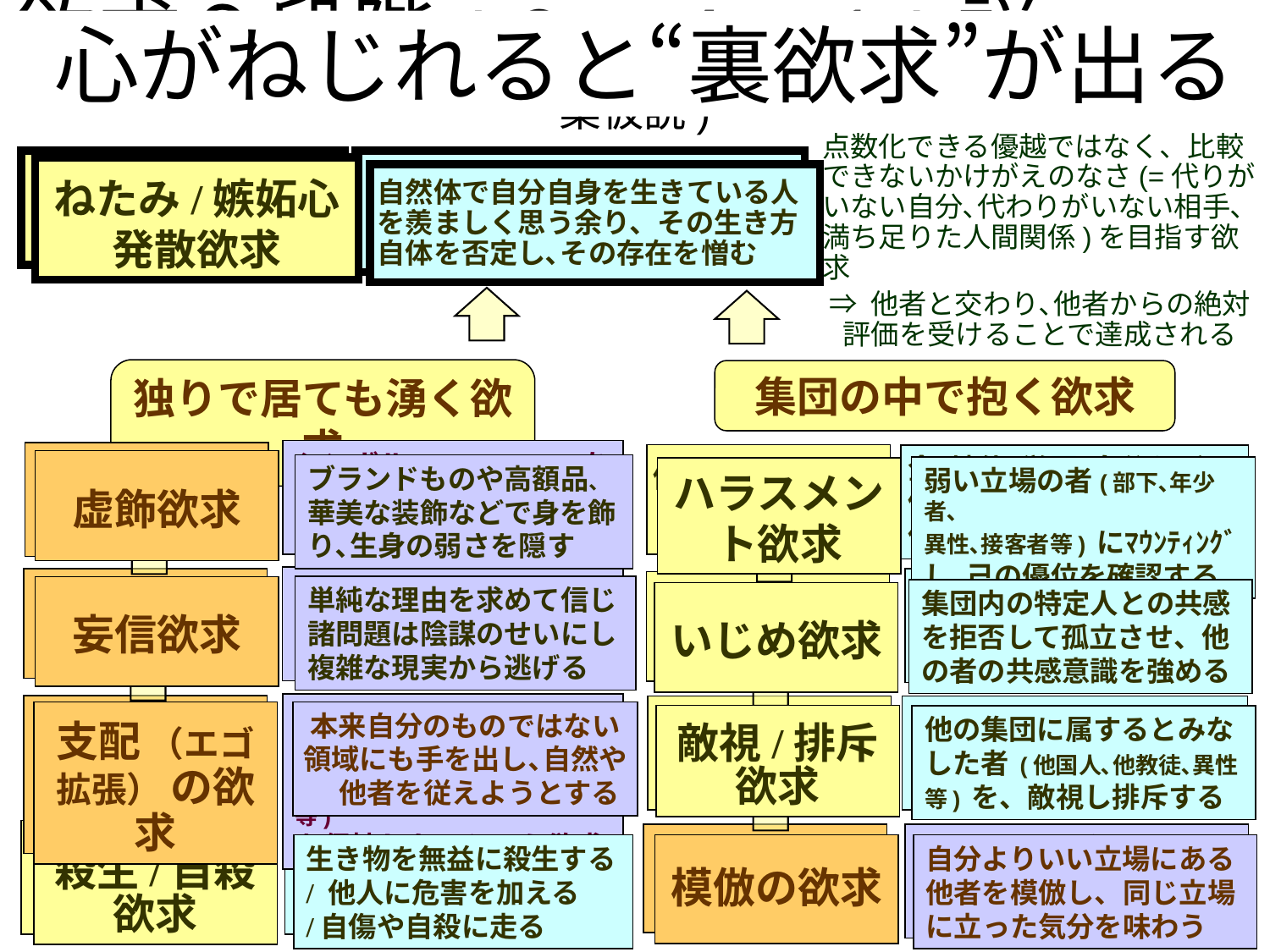

欲求９段階(２×４ ＋１)説(藻谷の作業仮説)
心がねじれると“裏欲求”が出る
点数化できる優越ではなく、比較できないかけがえのなさ(=代りがいない自分､代わりがいない相手､満ち足りた人間関係)を目指す欲求
⇒ 他者と交わり､他者からの絶対評価を受けることで達成される
かけがえのない人生への欲求

自他の比較にこだわらず、自分に自然体で満ち足り、その上で他者と自然体で認め合いたいとの欲求

ねたみ/嫉妬心
発散欲求

自然体で自分自身を生きている人
を羨ましく思う余り、その生き方
自体を否定し､その存在を憎む

独りで居ても湧く欲求
集団の中で抱く欲求
シンボル(服飾､小物など)を
身に着けることで己を
補強したいという欲求

お守り欲求

優劣がつく指標 　での優越欲求

金･地位･学歴･身分など､
優劣が比較できる指標で
他に勝りたいとの欲求

虚飾欲求

ブランドものや高額品、
華美な装飾などで身を飾り､生身の弱さを隠す
弱い立場の者(部下､年少者､
異性､接客者等) にﾏｳﾝﾃｨﾝｸﾞ
し､己の優位を確認する

ハラスメント欲求

ものごとの原因や因果
関係､過去や未来､未知
の世界を想像する欲求
集団内で存在を認知され､
他に共感し､他から共感
もされたいという欲求

想像欲求

共感欲求

単純な理由を求めて信じ諸問題は陰謀のせいにし
複雑な現実から逃げる

妄信欲求

集団内の特定人との共感
を拒否して孤立させ、他
の者の共感意識を強める

いじめ欲求

他者に侵害されない、己
の領分(居場所･時間･権利等)
を保持したいという欲求

個我（=エゴ）確立の欲求

帰属欲求

何かの人間集団に属したい (メンバーになりたい)という欲求
本来自分のものではない領域にも手を出し､自然や　他者を従えようとする

支配 （エゴ拡張） の欲求

敵視/排斥欲求
他の集団に属するとみな
した者 (他国人､他教徒､異性
等) を、敵視し排斥する

生存欲求

食べて寝て、生き続け
たいという、最も基本
的で本能的な欲求
人のいる場に行きたい、誰かと話したい、誰かと一緒に生きたいとの欲求

共生欲求

殺生/自殺欲求
生き物を無益に殺生する
/ 他人に危害を加える 　/自傷や自殺に走る
自分よりいい立場にある他者を模倣し、同じ立場に立った気分を味わう

模倣の欲求